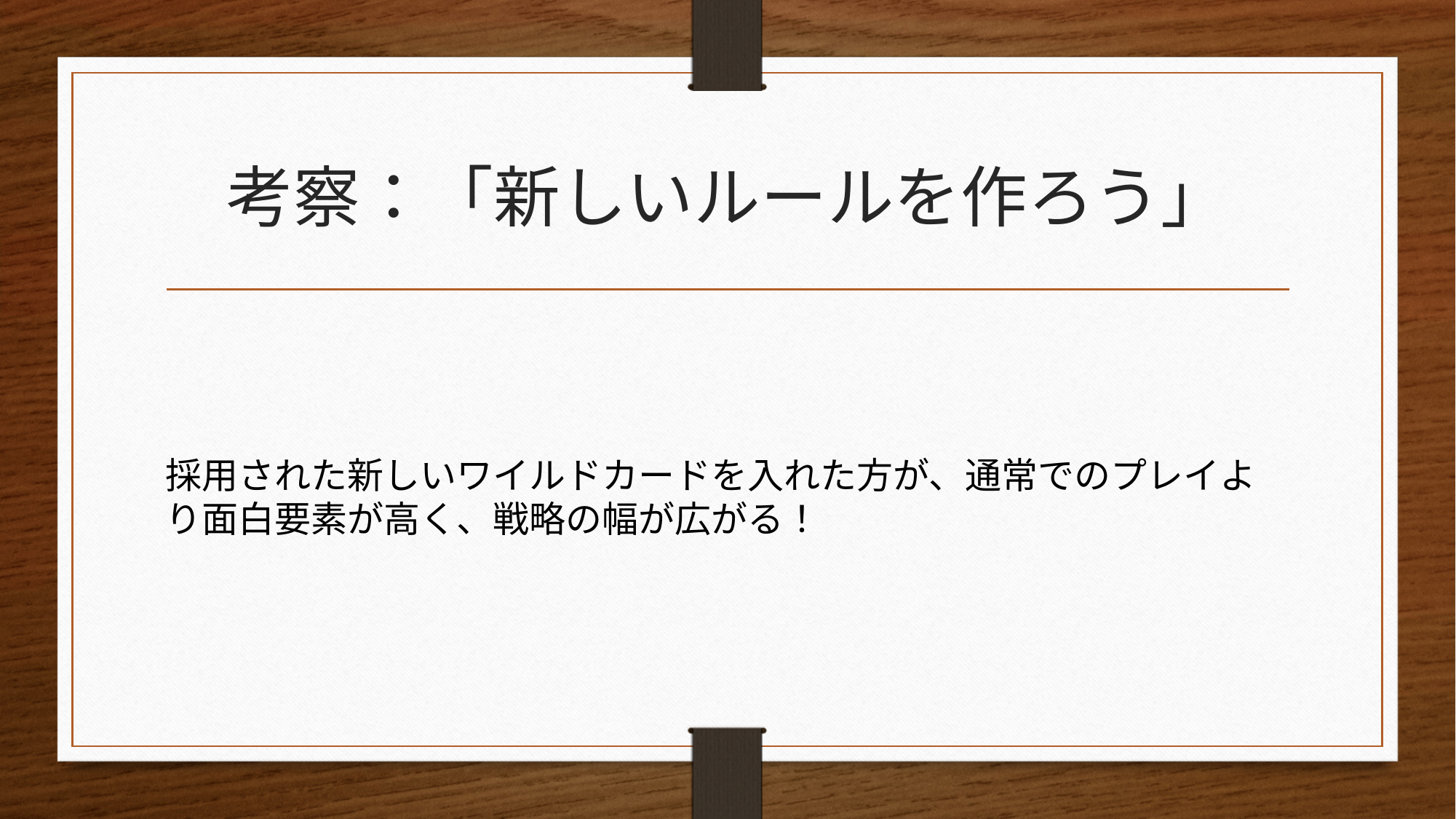

# 考察：「新しいルールを作ろう」
採用された新しいワイルドカードを入れた方が、通常でのプレイより面白要素が高く、戦略の幅が広がる！